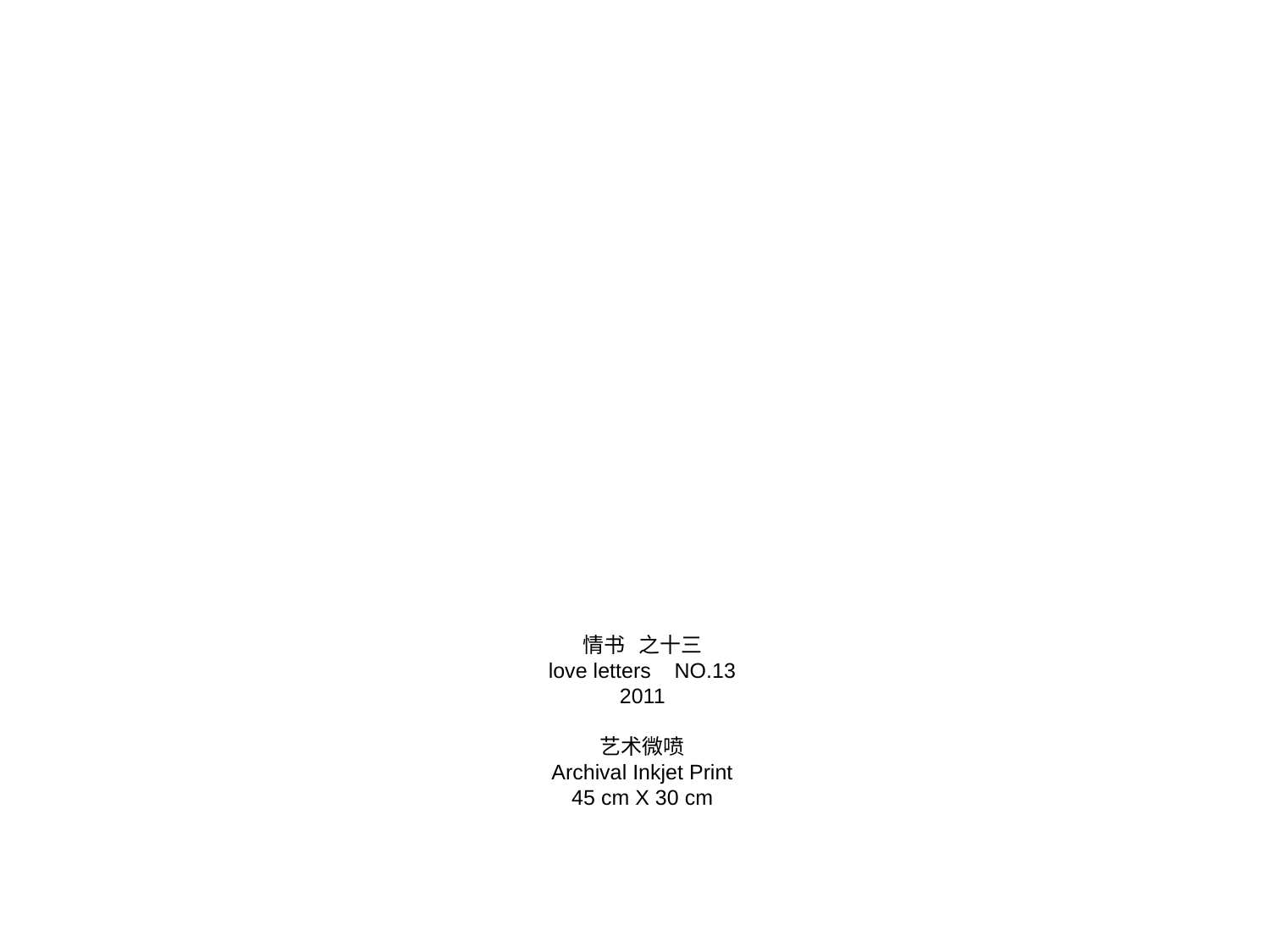

情书   之十三
love letters    NO.13
2011

艺术微喷
Archival Inkjet Print
45 cm X 30 cm